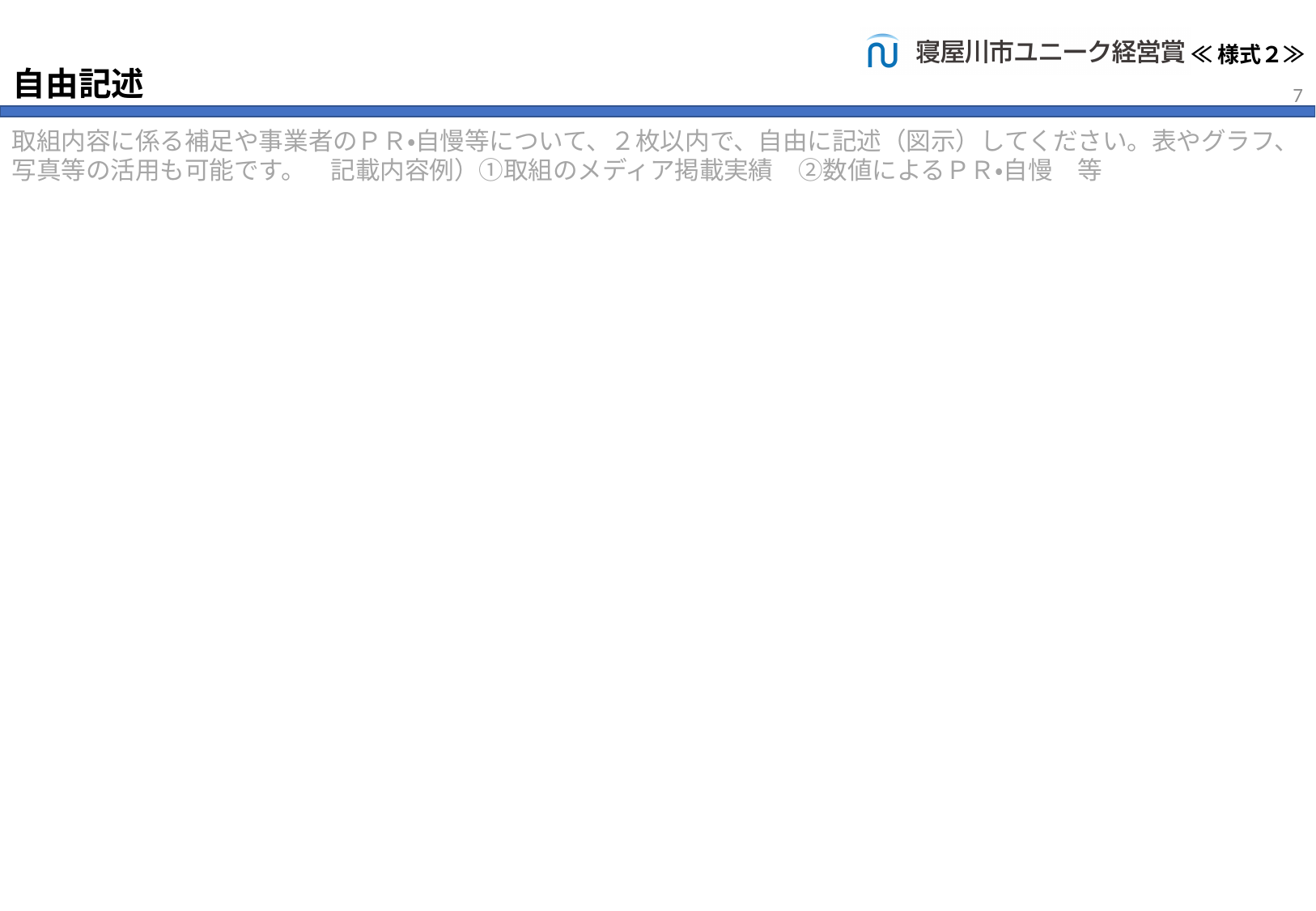

自由記述
7
取組内容に係る補足や事業者のＰＲ・自慢等について、２枚以内で、自由に記述（図示）してください。表やグラフ、写真等の活用も可能です。　記載内容例）①取組のメディア掲載実績　②数値によるＰＲ・自慢　等